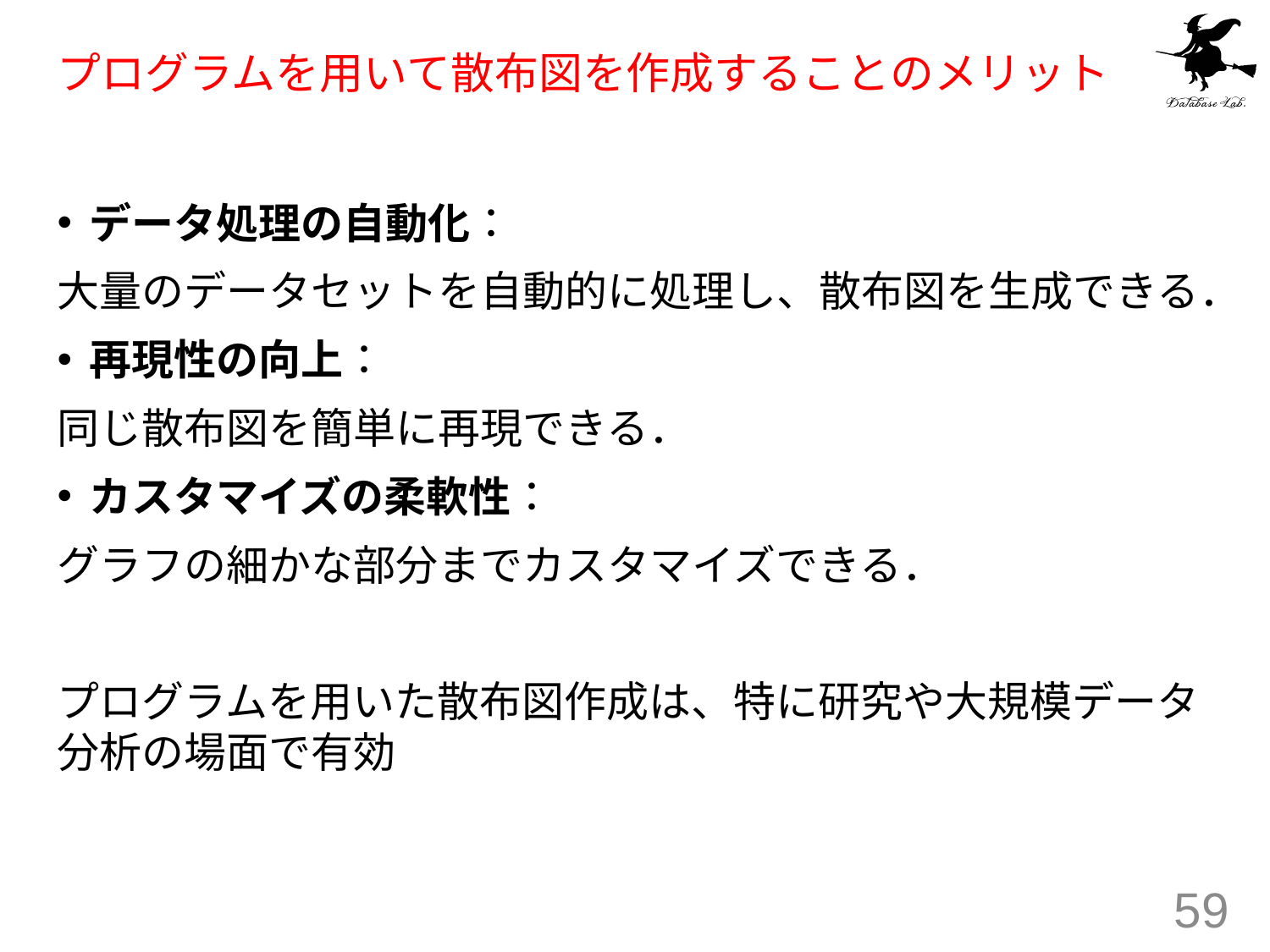

# プログラムを用いて散布図を作成することのメリット
データ処理の自動化：
大量のデータセットを自動的に処理し、散布図を生成できる．
再現性の向上：
同じ散布図を簡単に再現できる．
カスタマイズの柔軟性：
グラフの細かな部分までカスタマイズできる．

プログラムを用いた散布図作成は、特に研究や大規模データ分析の場面で有効

59